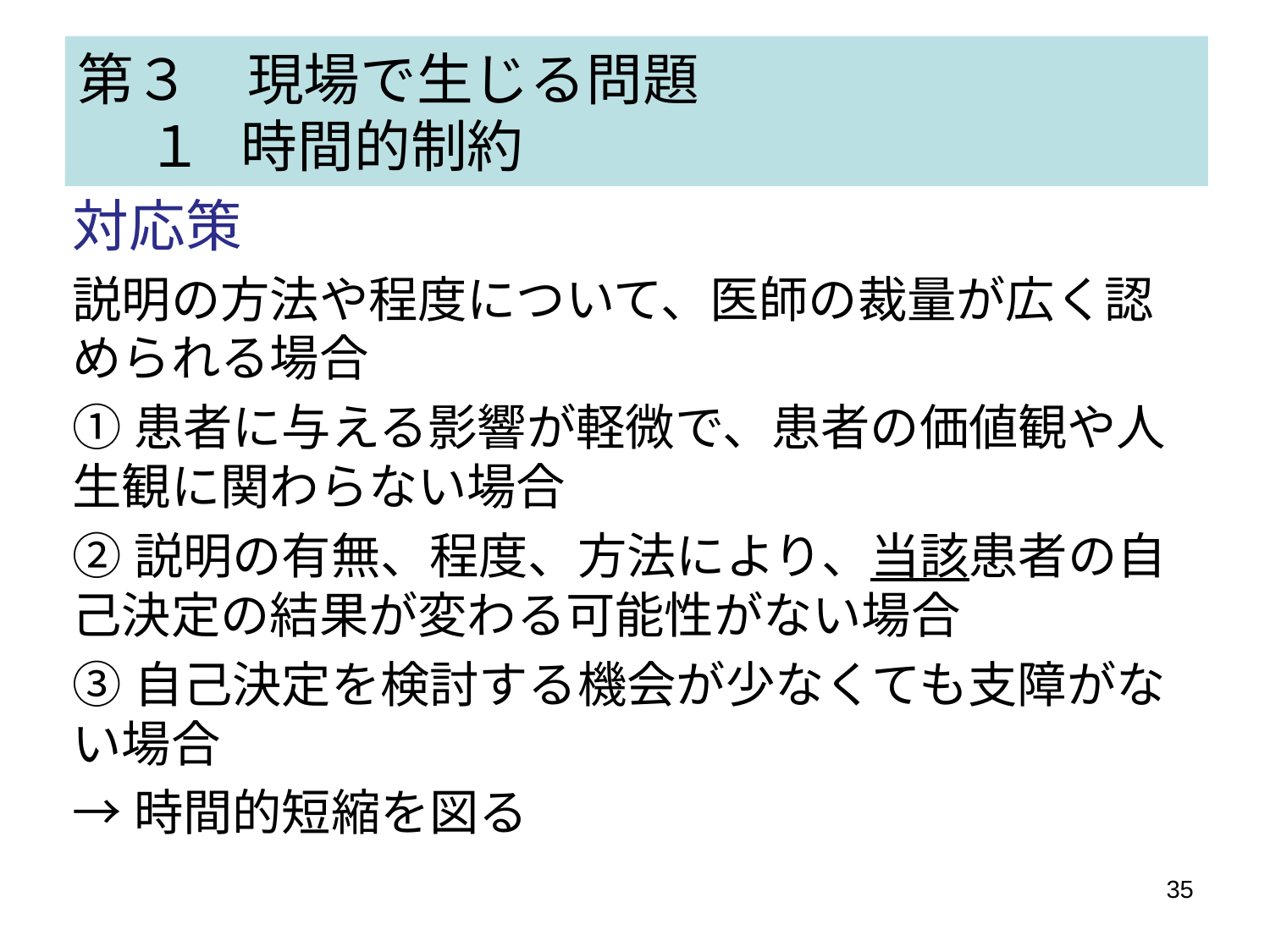

# 第３　現場で生じる問題 　 １   時間的制約
対応策
説明の方法や程度について、医師の裁量が広く認められる場合
①患者に与える影響が軽微で、患者の価値観や人生観に関わらない場合
②説明の有無、程度、方法により、当該患者の自己決定の結果が変わる可能性がない場合
③自己決定を検討する機会が少なくても支障がない場合
→時間的短縮を図る

35